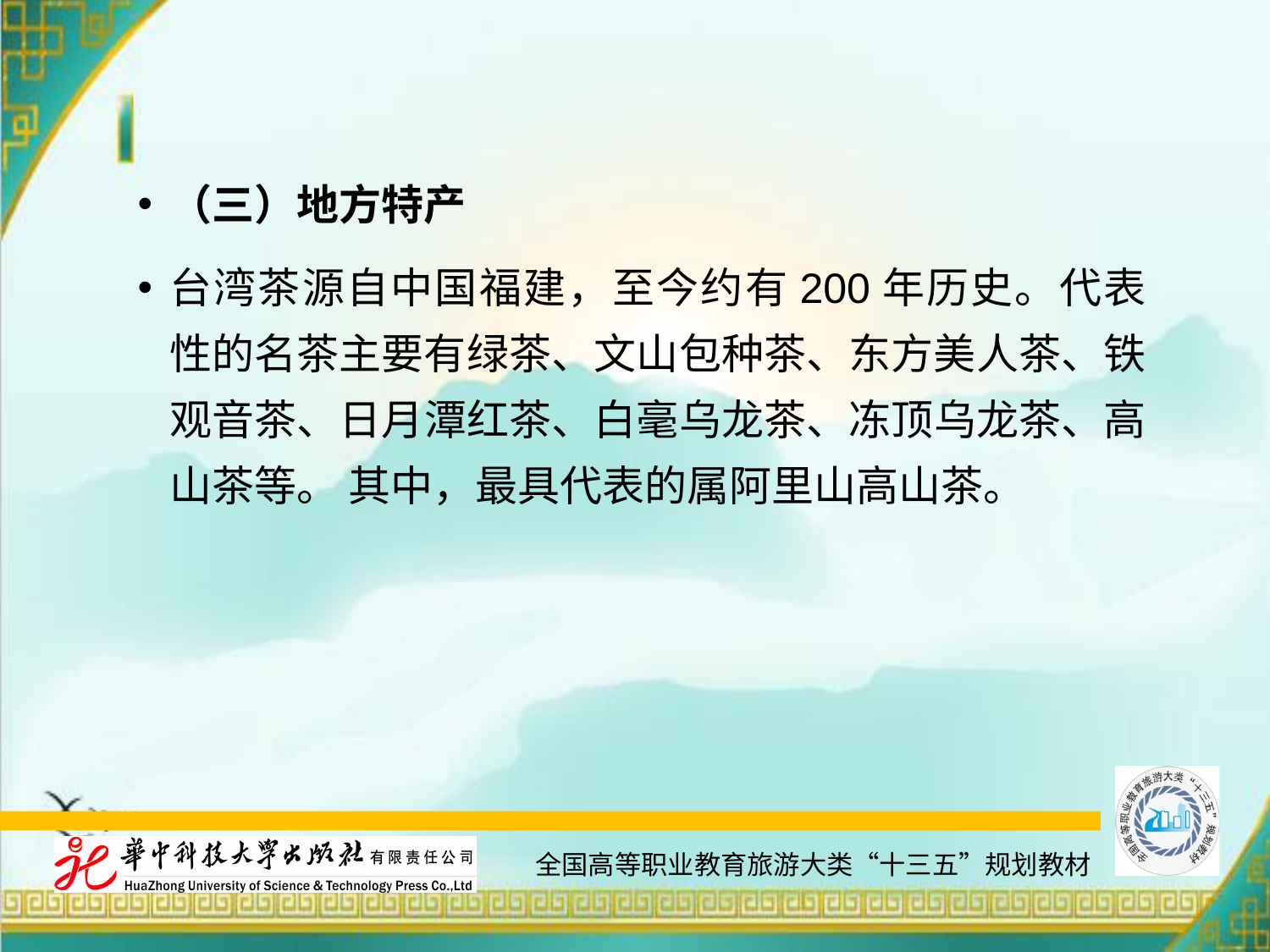

#
（三）地方特产
台湾茶源自中国福建，至今约有200年历史。代表性的名茶主要有绿茶、文山包种茶、东方美人茶、铁观音茶、日月潭红茶、白毫乌龙茶、冻顶乌龙茶、高山茶等。 其中，最具代表的属阿里山高山茶。